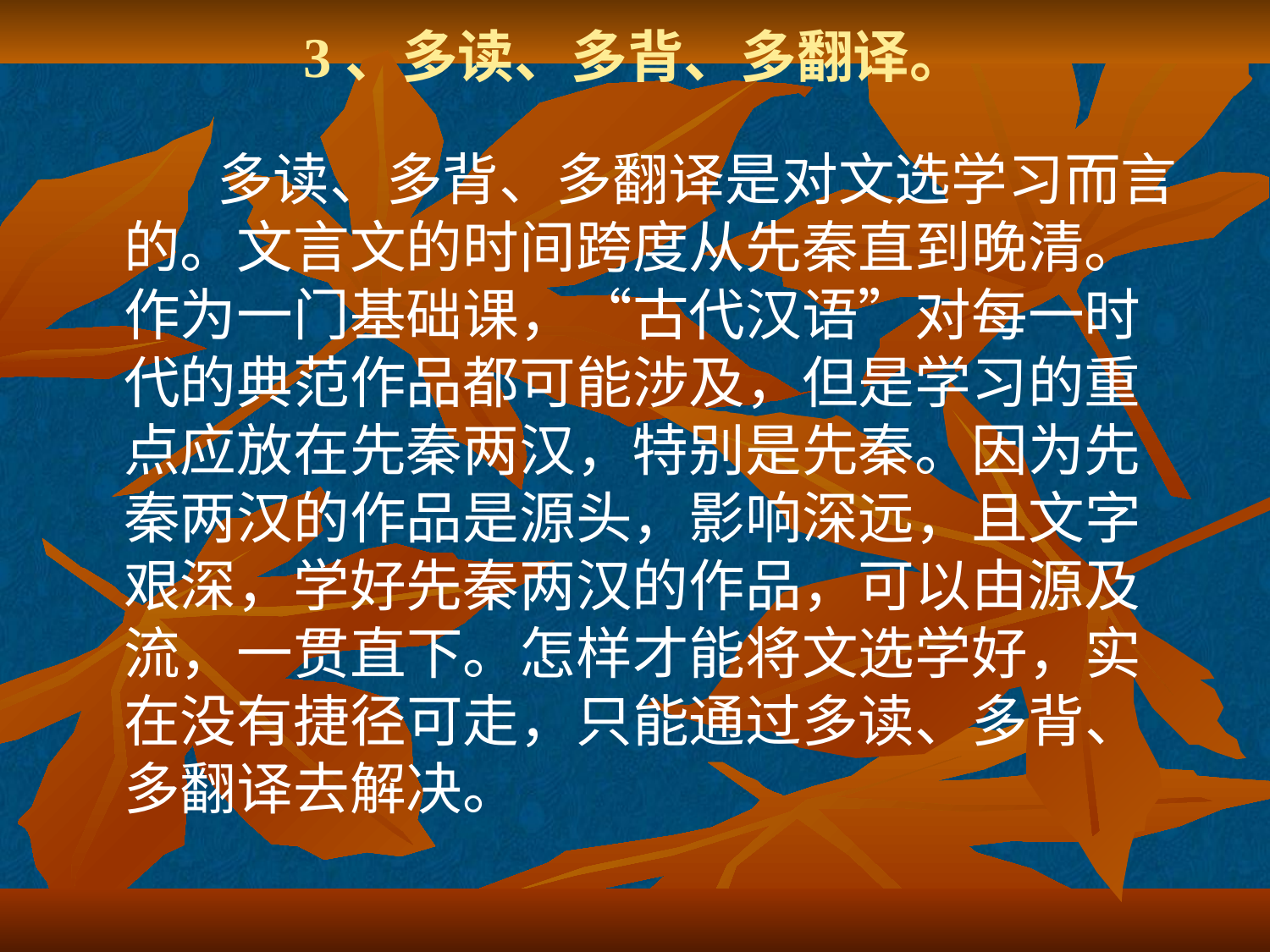

# 3、多读、多背、多翻译。
          多读、多背、多翻译是对文选学习而言的。文言文的时间跨度从先秦直到晚清。作为一门基础课，“古代汉语”对每一时代的典范作品都可能涉及，但是学习的重点应放在先秦两汉，特别是先秦。因为先秦两汉的作品是源头，影响深远，且文字艰深，学好先秦两汉的作品，可以由源及流，一贯直下。怎样才能将文选学好，实在没有捷径可走，只能通过多读、多背、多翻译去解决。